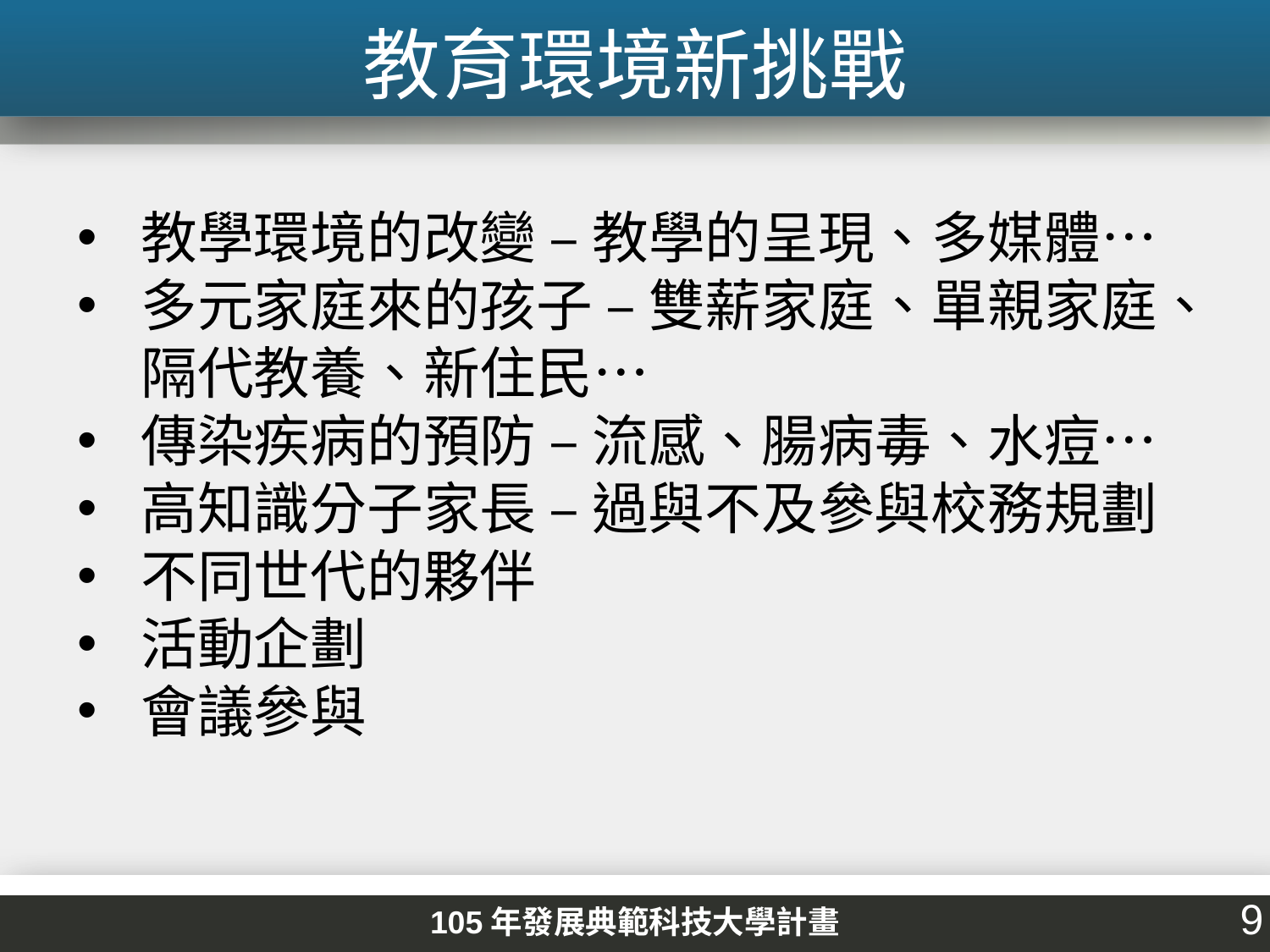

教育環境新挑戰
教學環境的改變 – 教學的呈現、多媒體…
多元家庭來的孩子 – 雙薪家庭、單親家庭、隔代教養、新住民…
傳染疾病的預防 – 流感、腸病毒、水痘…
高知識分子家長 – 過與不及參與校務規劃
不同世代的夥伴
活動企劃
會議參與